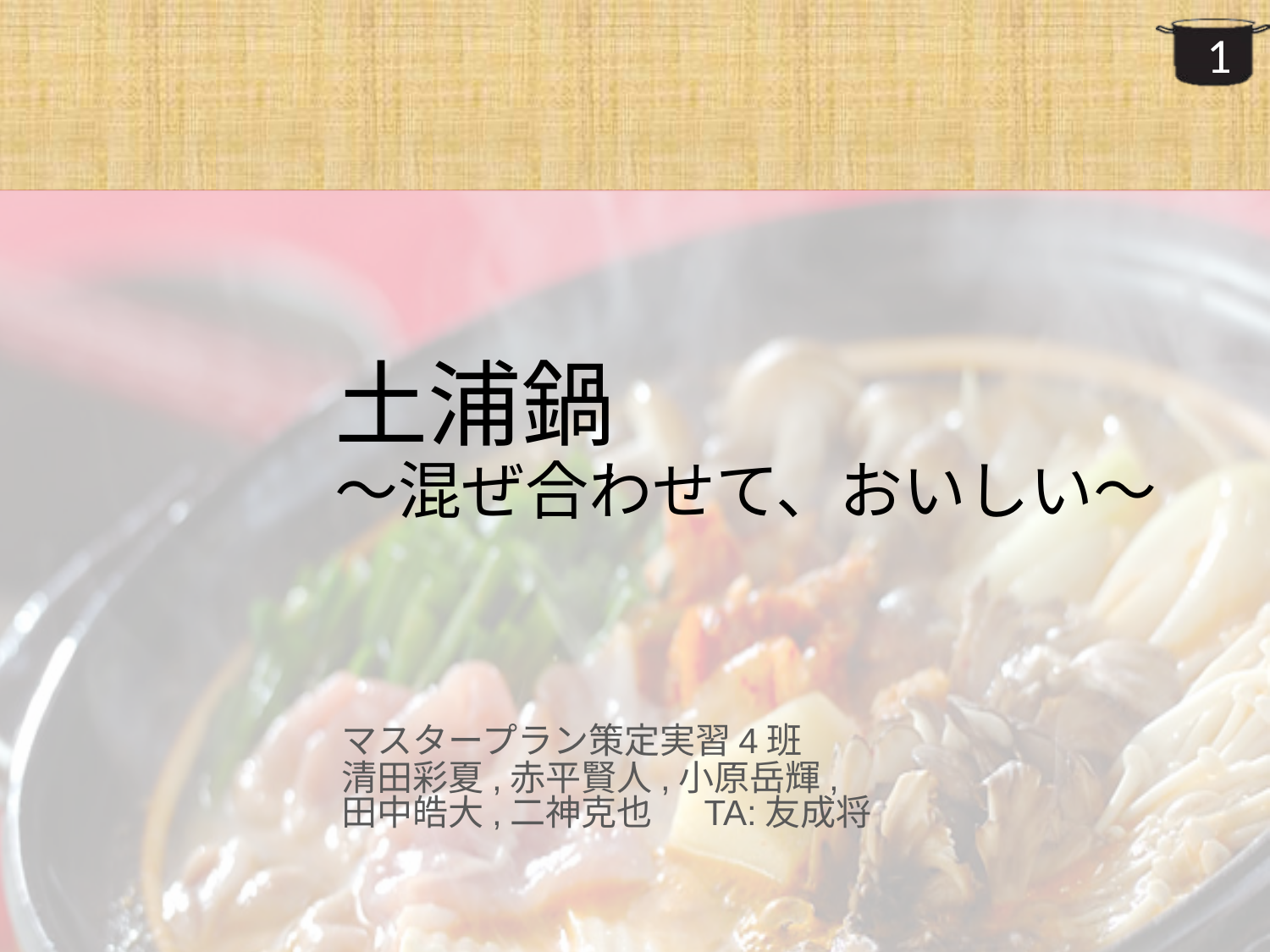

# 土浦鍋 ～混ぜ合わせて、おいしい～
マスタープラン策定実習4班
清田彩夏,赤平賢人,小原岳輝,
田中皓大,二神克也 　TA:友成将